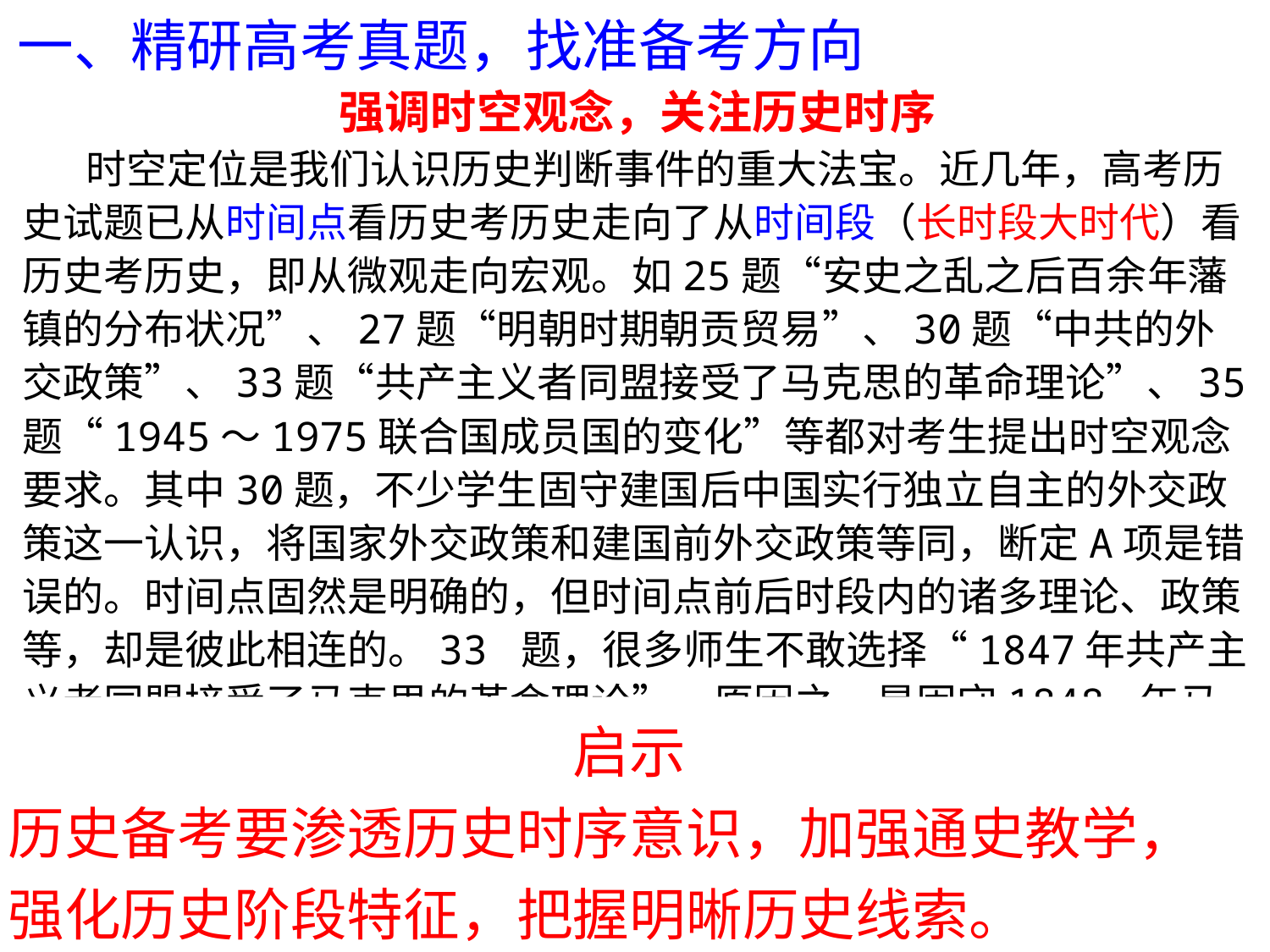

一、精研高考真题，找准备考方向
强调时空观念，关注历史时序
时空定位是我们认识历史判断事件的重大法宝。近几年，高考历史试题已从时间点看历史考历史走向了从时间段（长时段大时代）看历史考历史，即从微观走向宏观。如25题“安史之乱之后百余年藩镇的分布状况”、27题“明朝时期朝贡贸易”、30题“中共的外交政策”、33题“共产主义者同盟接受了马克思的革命理论”、35题“1945～1975联合国成员国的变化”等都对考生提出时空观念要求。其中30题，不少学生固守建国后中国实行独立自主的外交政策这一认识，将国家外交政策和建国前外交政策等同，断定A项是错误的。时间点固然是明确的，但时间点前后时段内的诸多理论、政策等，却是彼此相连的。33 题，很多师生不敢选择“1847年共产主义者同盟接受了马克思的革命理论”，原因之一是固守1848 年马克思主义的诞生。马克思革命理论不等同于马克思主义，在工业革命这个长时段内不断丰富发展，最终成为马克思主义的重要组成。同时，试卷非常重视古今贯通和中外关联，强调全球意识。如41题以宋代、明清、新时期的乡村治理为主线，42题考查1719年前后的全球性特征等。
启示
历史备考要渗透历史时序意识，加强通史教学，强化历史阶段特征，把握明晰历史线索。